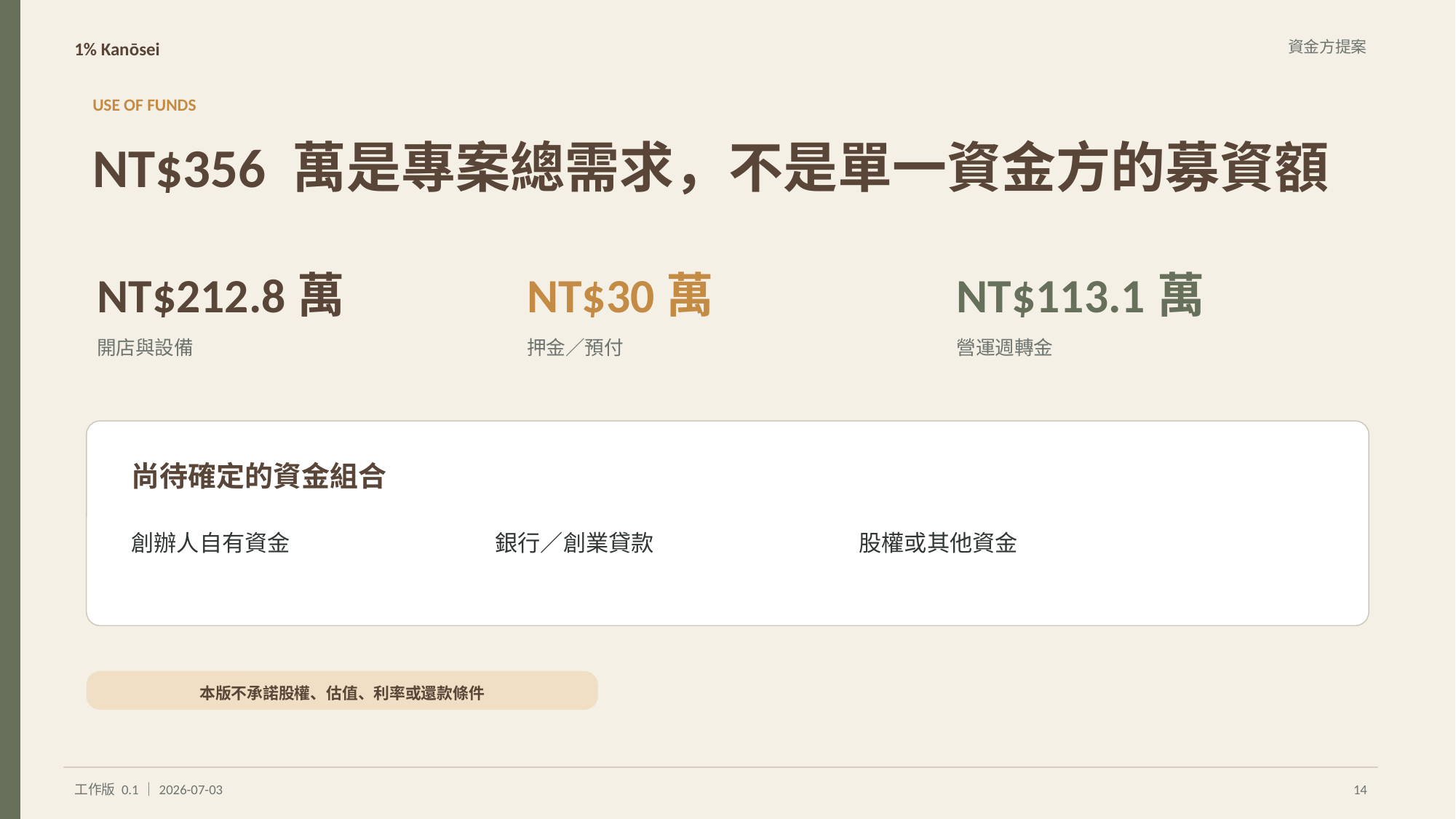

1% Kanōsei
資金方提案
USE OF FUNDS
NT$356 萬是專案總需求，不是單一資金方的募資額
NT$212.8萬
NT$30萬
NT$113.1萬
開店與設備
押金／預付
營運週轉金

尚待確定的資金組合
創辦人自有資金
銀行／創業貸款
股權或其他資金

本版不承諾股權、估值、利率或還款條件

工作版 0.1｜2026-07-03
14